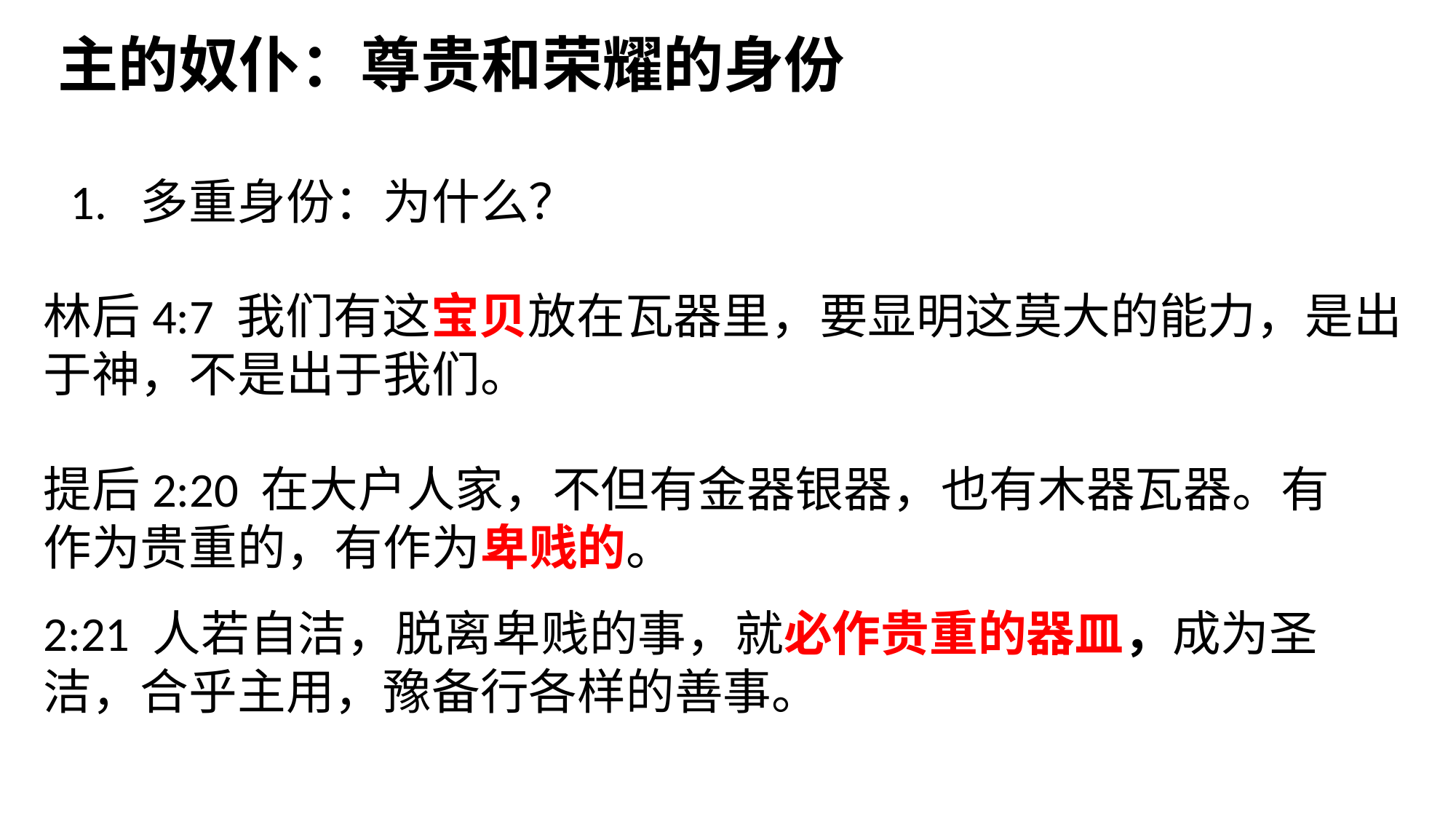

主的奴仆：尊贵和荣耀的身份
1.  多重身份：为什么？
林后4:7 我们有这宝贝放在瓦器里，要显明这莫大的能力，是出于神，不是出于我们。
提后2:20 在大户人家，不但有金器银器，也有木器瓦器。有作为贵重的，有作为卑贱的。
2:21 人若自洁，脱离卑贱的事，就必作贵重的器皿，成为圣洁，合乎主用，豫备行各样的善事。